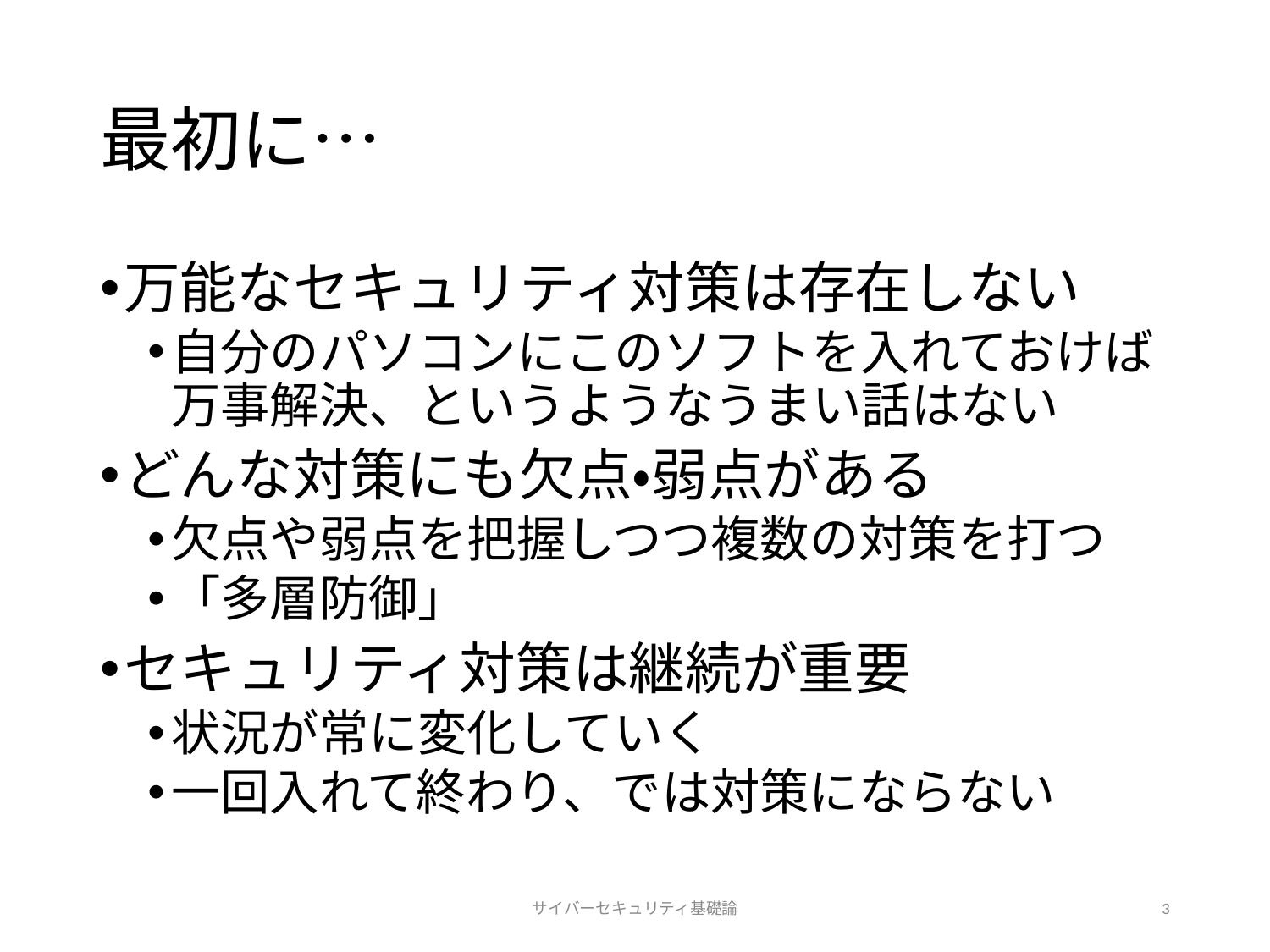

# 最初に…
万能なセキュリティ対策は存在しない
自分のパソコンにこのソフトを入れておけば万事解決、というようなうまい話はない
どんな対策にも欠点・弱点がある
欠点や弱点を把握しつつ複数の対策を打つ
「多層防御」
セキュリティ対策は継続が重要
状況が常に変化していく
一回入れて終わり、では対策にならない
サイバーセキュリティ基礎論
3